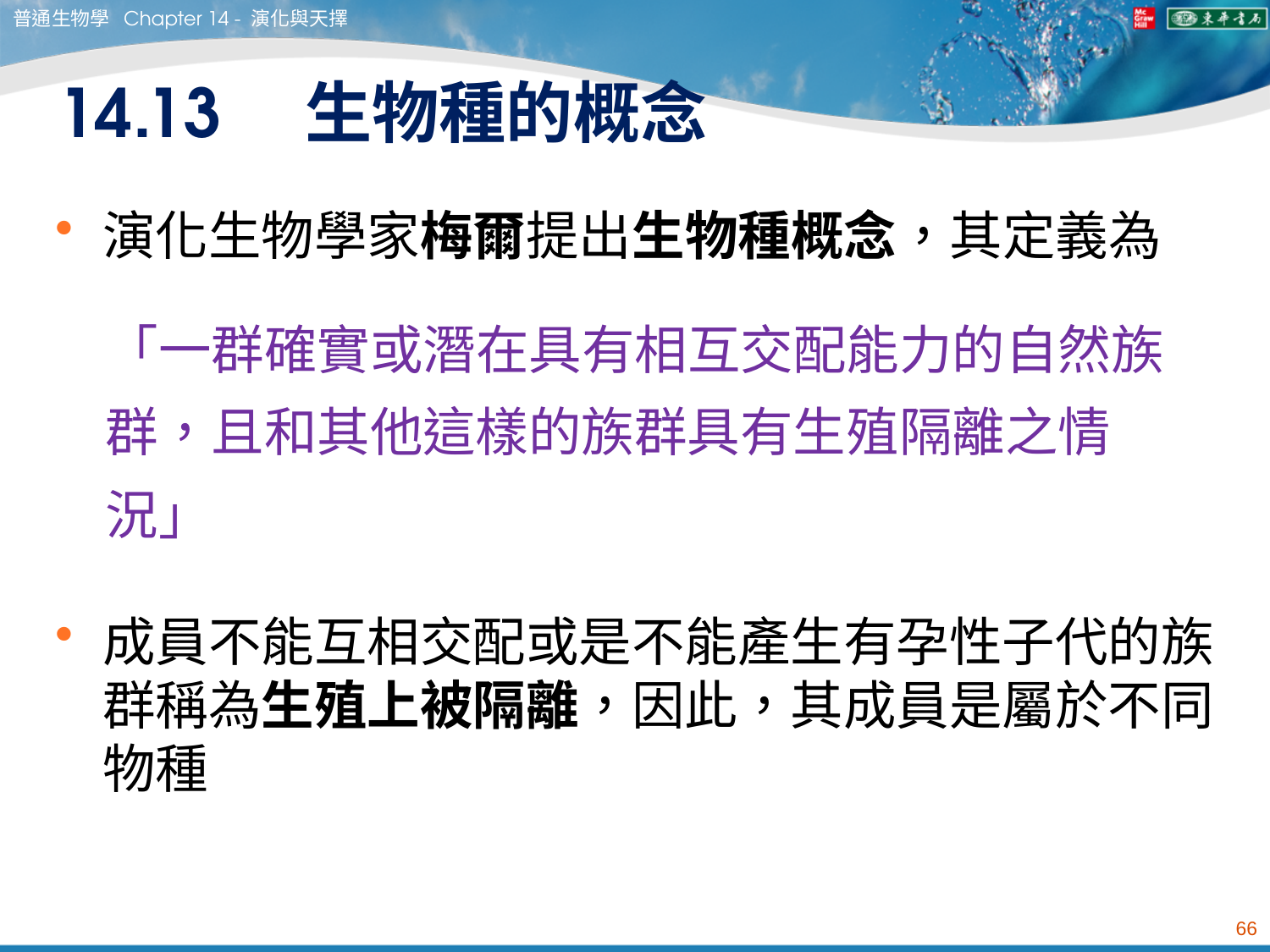

普通生物學  Chapter 14 - 演化與天擇
# 14.13　生物種的概念
演化生物學家梅爾提出生物種概念，其定義為
「一群確實或潛在具有相互交配能力的自然族群，且和其他這樣的族群具有生殖隔離之情況」
成員不能互相交配或是不能產生有孕性子代的族群稱為生殖上被隔離，因此，其成員是屬於不同物種
66